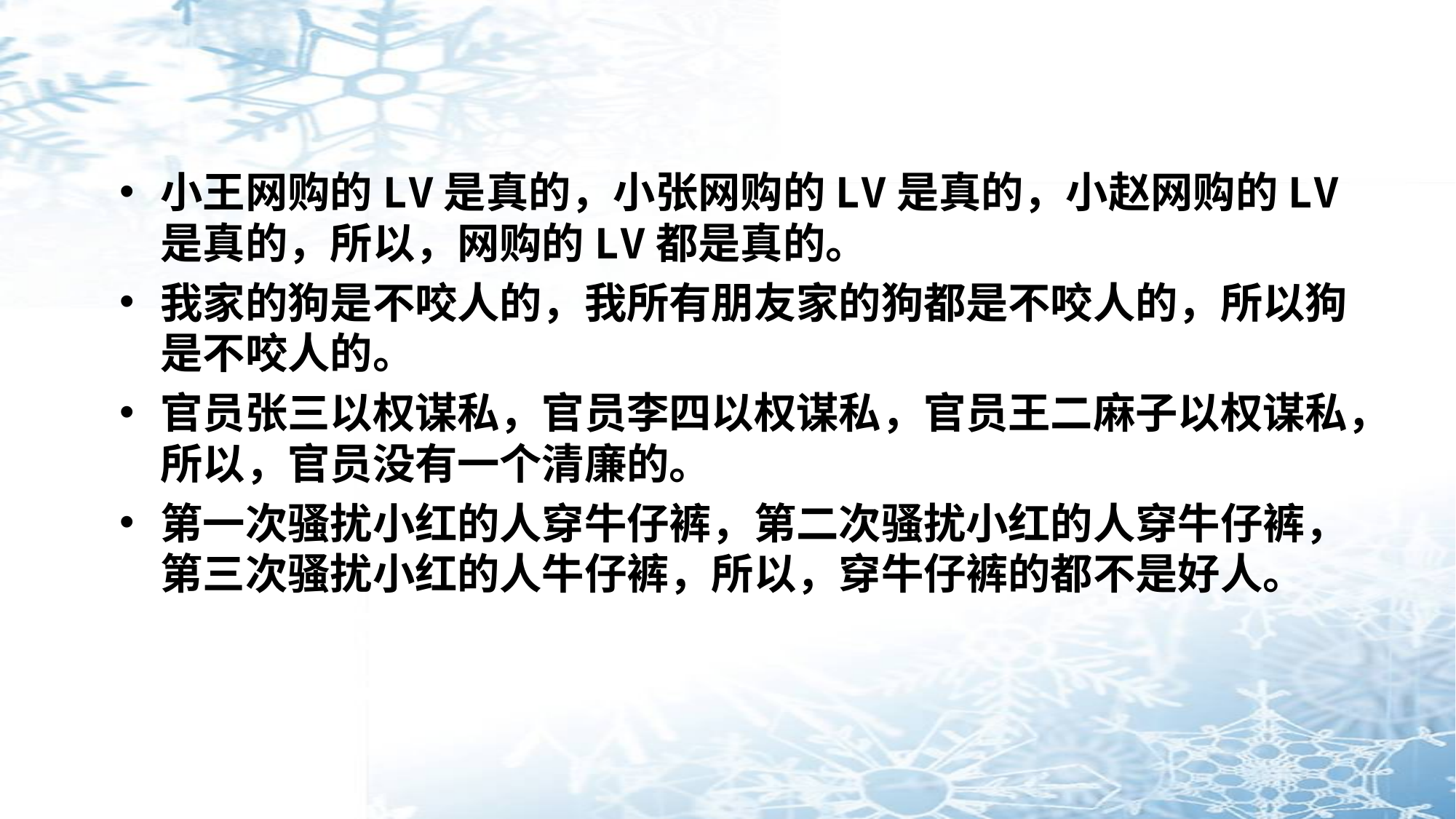

小王网购的LV是真的，小张网购的LV是真的，小赵网购的LV是真的，所以，网购的LV都是真的。
我家的狗是不咬人的，我所有朋友家的狗都是不咬人的，所以狗是不咬人的。
官员张三以权谋私，官员李四以权谋私，官员王二麻子以权谋私，所以，官员没有一个清廉的。
第一次骚扰小红的人穿牛仔裤，第二次骚扰小红的人穿牛仔裤，第三次骚扰小红的人牛仔裤，所以，穿牛仔裤的都不是好人。